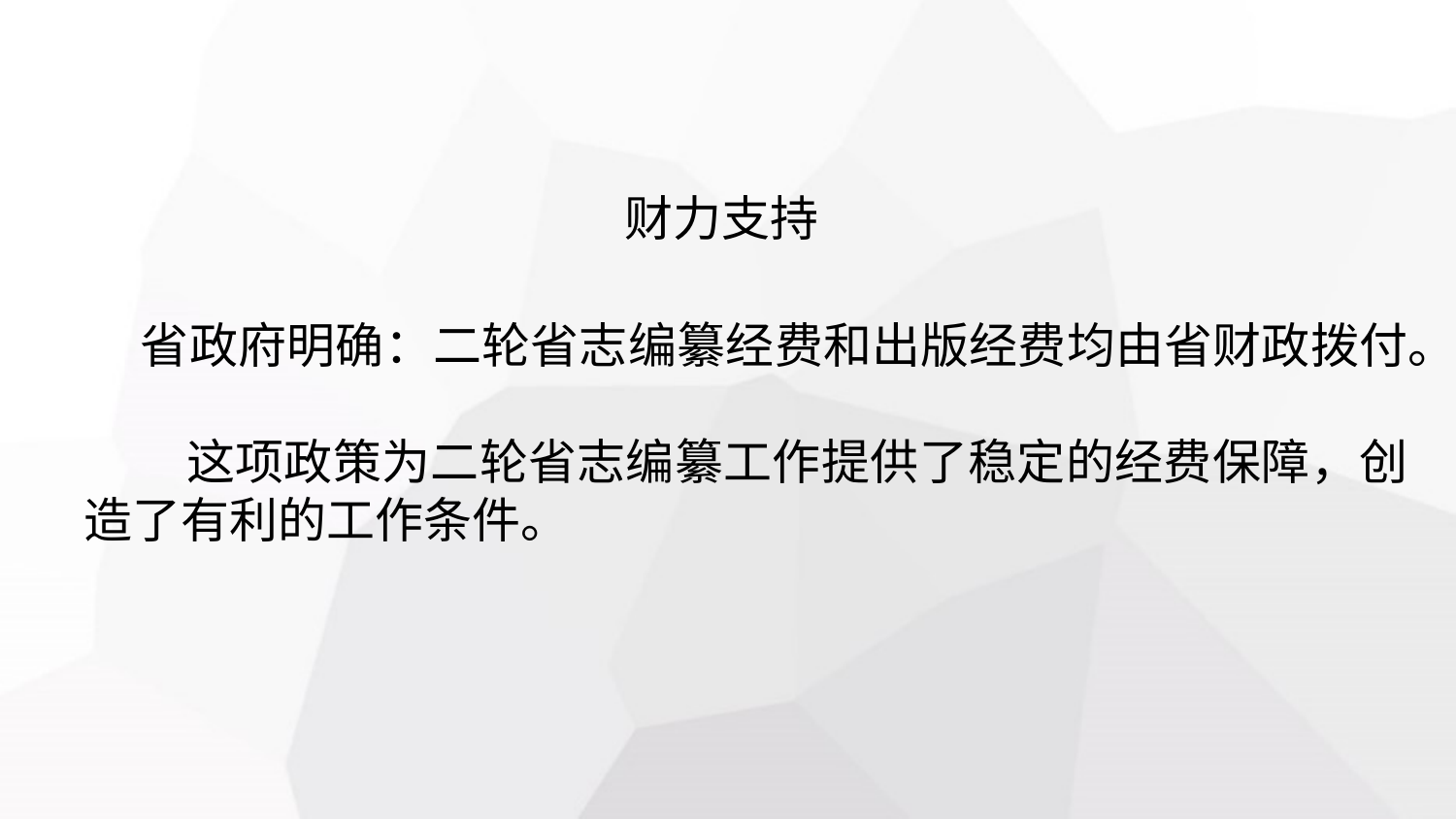

财力支持

    省政府明确：二轮省志编纂经费和出版经费均由省财政拨付。
        这项政策为二轮省志编纂工作提供了稳定的经费保障，创造了有利的工作条件。